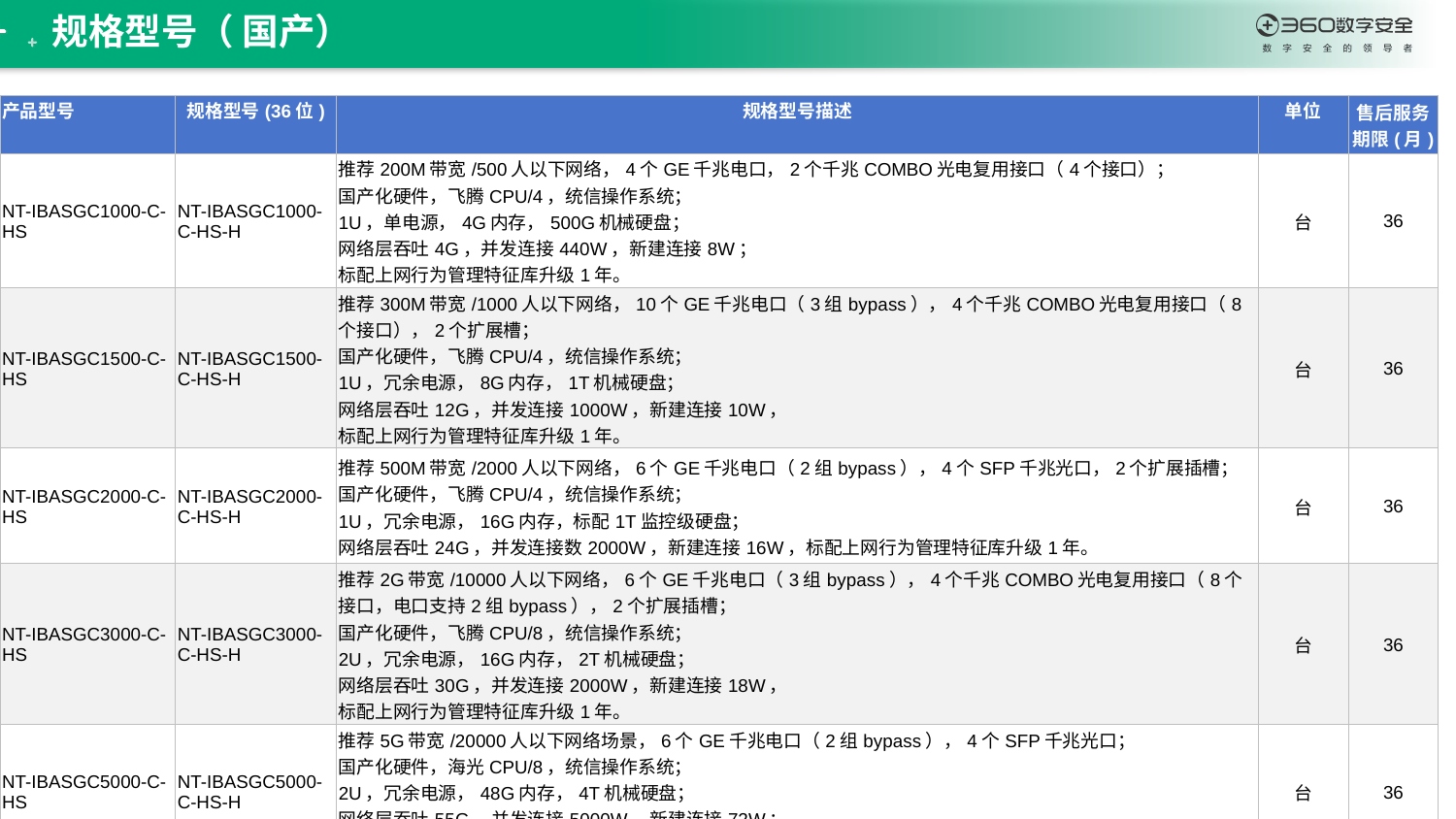

规格型号（ 国产）
| 产品型号 | 规格型号(36位) | 规格型号描述 | 单位 | 售后服务期限(月) |
| --- | --- | --- | --- | --- |
| NT-IBASGC1000-C-HS | NT-IBASGC1000-C-HS-H | 推荐200M带宽/500人以下网络，4个GE千兆电口，2个千兆COMBO光电复用接口（4个接口）； 国产化硬件，飞腾CPU/4，统信操作系统； 1U，单电源，4G内存，500G机械硬盘； 网络层吞吐4G，并发连接440W，新建连接8W； 标配上网行为管理特征库升级1年。 | 台 | 36 |
| NT-IBASGC1500-C-HS | NT-IBASGC1500-C-HS-H | 推荐300M带宽/1000人以下网络，10个GE千兆电口（3组bypass），4个千兆COMBO光电复用接口（8个接口），2个扩展槽； 国产化硬件，飞腾CPU/4，统信操作系统； 1U，冗余电源，8G内存，1T机械硬盘； 网络层吞吐12G，并发连接1000W，新建连接10W， 标配上网行为管理特征库升级1年。 | 台 | 36 |
| NT-IBASGC2000-C-HS | NT-IBASGC2000-C-HS-H | 推荐500M带宽/2000人以下网络，6个GE千兆电口（2组bypass），4个SFP千兆光口，2个扩展插槽； 国产化硬件，飞腾CPU/4，统信操作系统； 1U，冗余电源，16G内存，标配1T监控级硬盘； 网络层吞吐24G，并发连接数2000W，新建连接16W，标配上网行为管理特征库升级1年。 | 台 | 36 |
| NT-IBASGC3000-C-HS | NT-IBASGC3000-C-HS-H | 推荐2G带宽/10000人以下网络，6个GE千兆电口（3组bypass），4个千兆COMBO光电复用接口（8个接口，电口支持2组bypass），2个扩展插槽； 国产化硬件，飞腾CPU/8，统信操作系统； 2U，冗余电源，16G内存，2T机械硬盘； 网络层吞吐30G，并发连接2000W，新建连接18W， 标配上网行为管理特征库升级1年。 | 台 | 36 |
| NT-IBASGC5000-C-HS | NT-IBASGC5000-C-HS-H | 推荐5G带宽/20000人以下网络场景，6个GE千兆电口（2组bypass），4个SFP千兆光口； 国产化硬件，海光CPU/8，统信操作系统； 2U，冗余电源，48G内存，4T机械硬盘； 网络层吞吐55G，并发连接5000W，新建连接72W； 标配上网行为管理特征库升级1年。 | 台 | 36 |